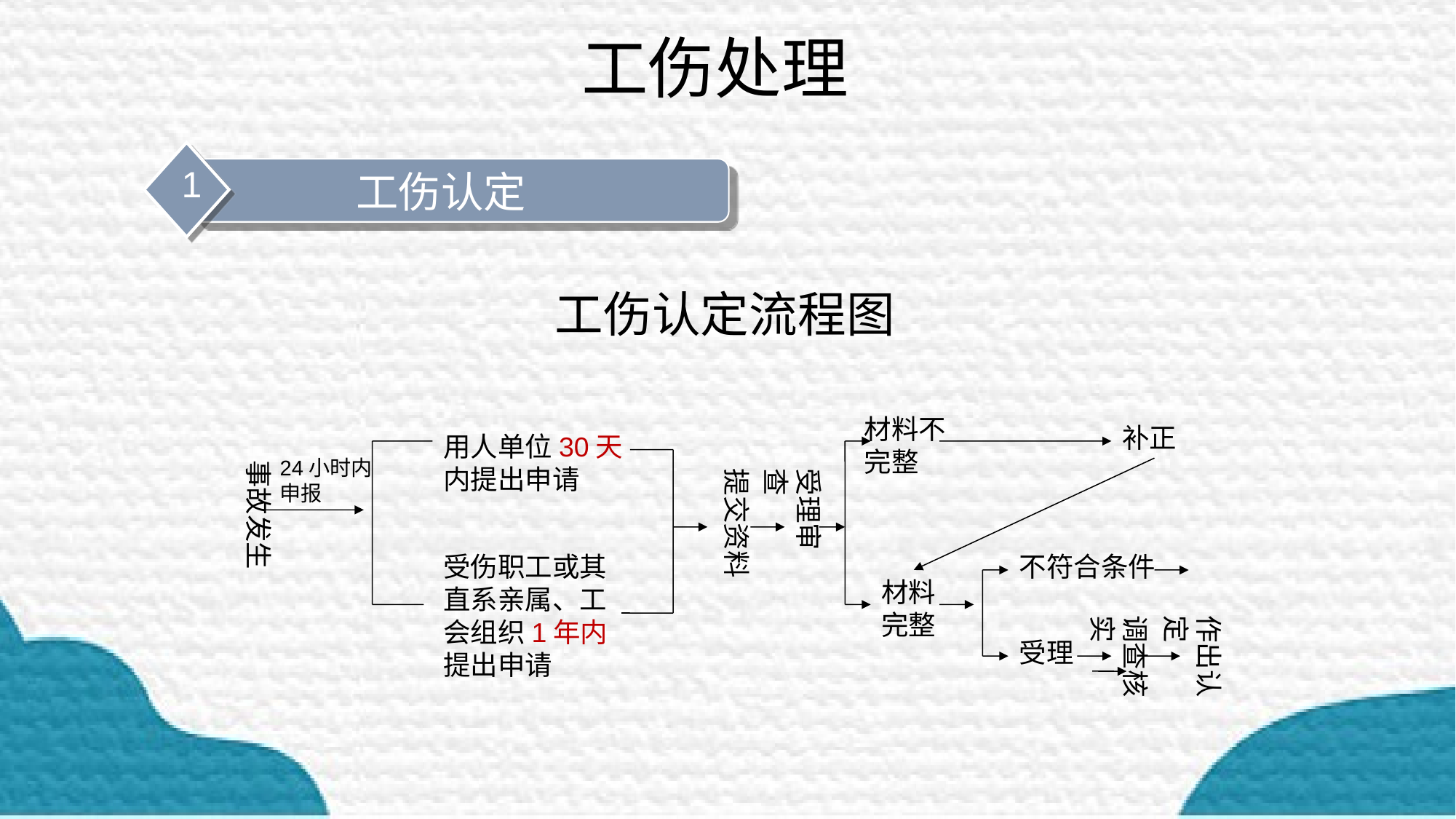

# 工伤处理

1

工伤认定
工伤认定流程图
材料不完整
补正
用人单位30天内提出申请

事故发生
24小时内申报

受理审查
提交资料

受伤职工或其直系亲属、工会组织1年内提出申请
不符合条件
材料完整

调查核实
作出认定

受理